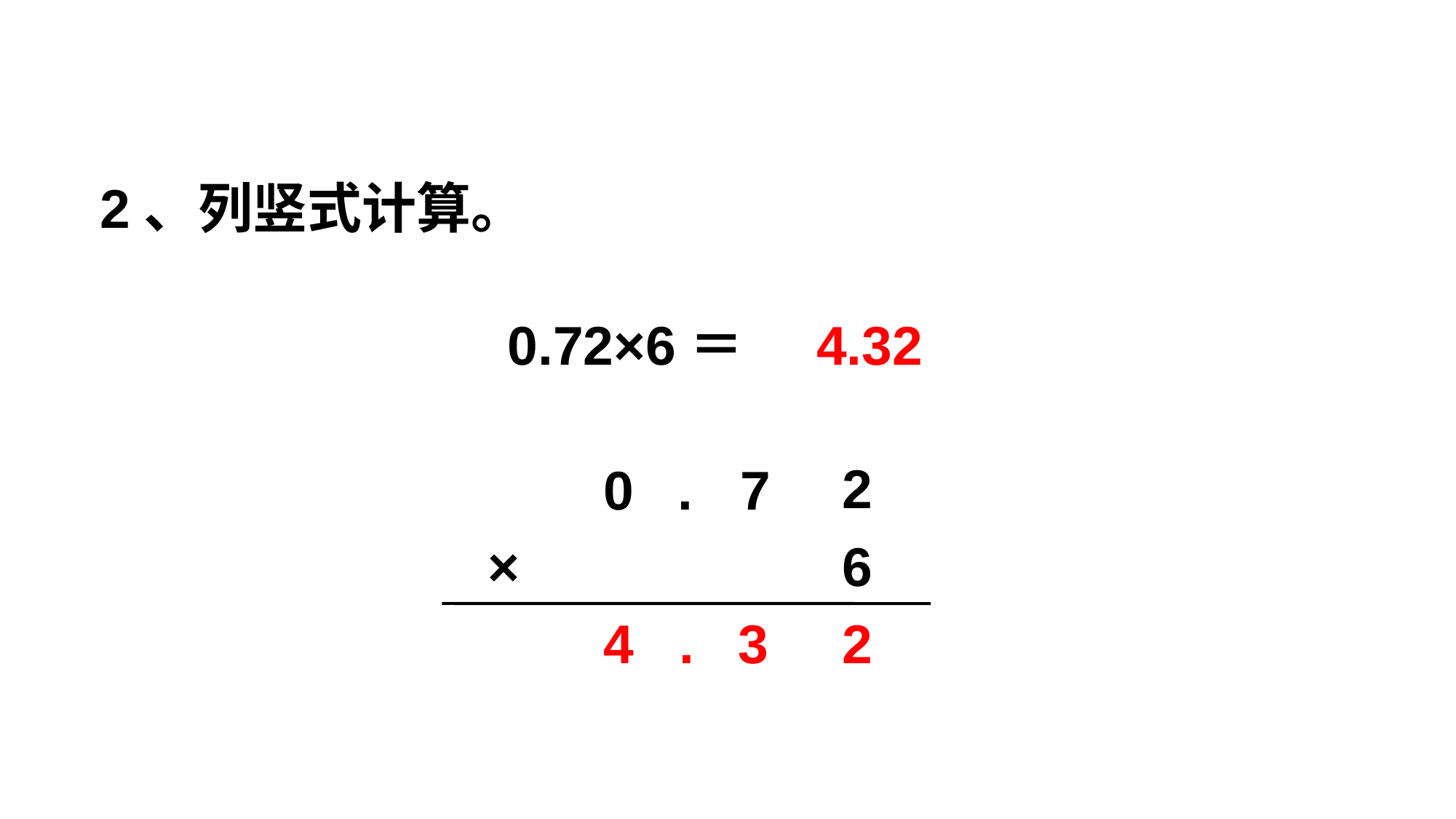

2、列竖式计算。
0.72×6＝
4.32
2
0
.
7
×
6
4
.
3
2